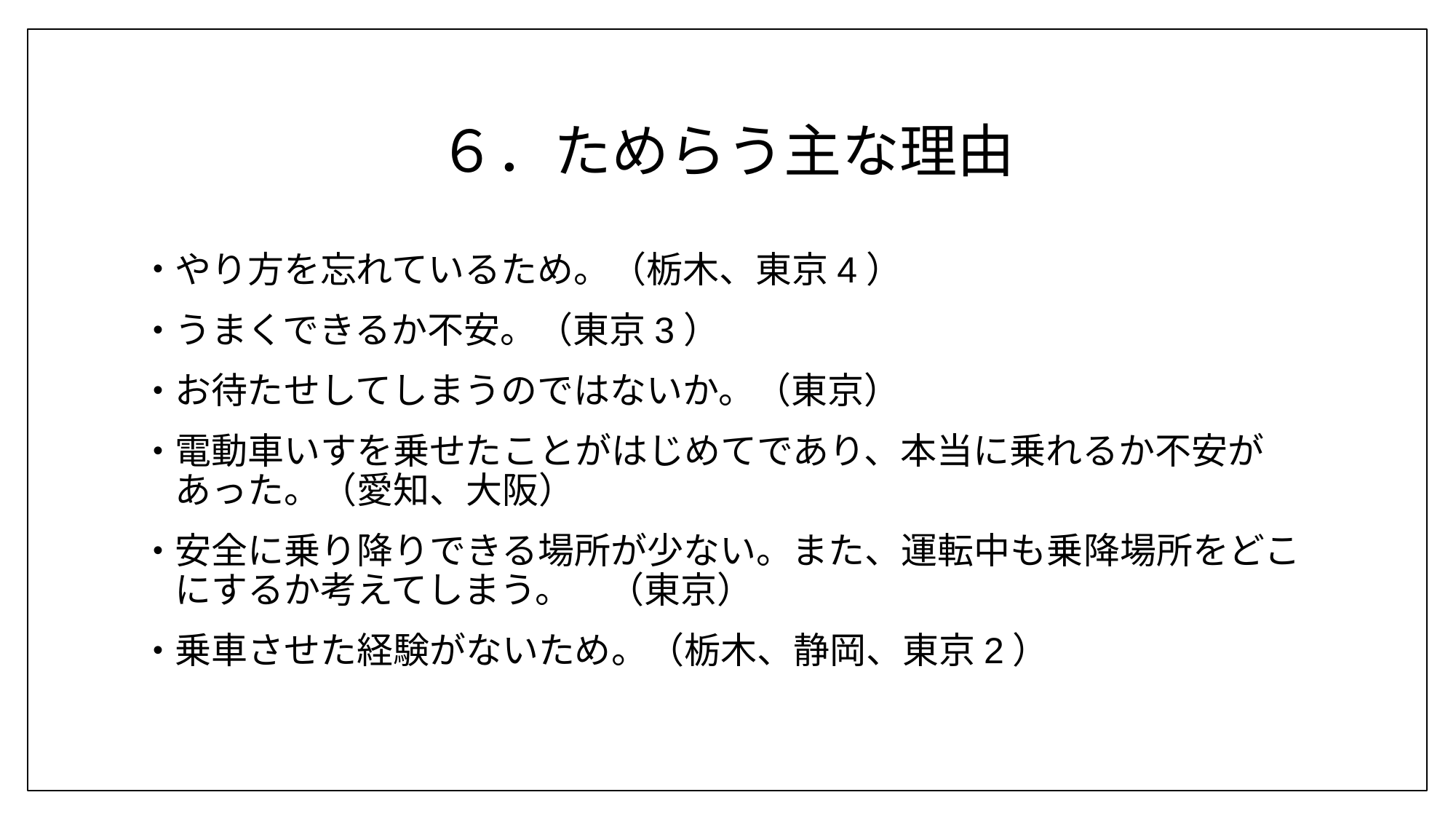

# ６．ためらう主な理由
やり方を忘れているため。（栃木、東京4）
うまくできるか不安。（東京3）
お待たせしてしまうのではないか。（東京）
電動車いすを乗せたことがはじめてであり、本当に乗れるか不安があった。（愛知、大阪）
安全に乗り降りできる場所が少ない。また、運転中も乗降場所をどこにするか考えてしまう。　（東京）
乗車させた経験がないため。（栃木、静岡、東京2）